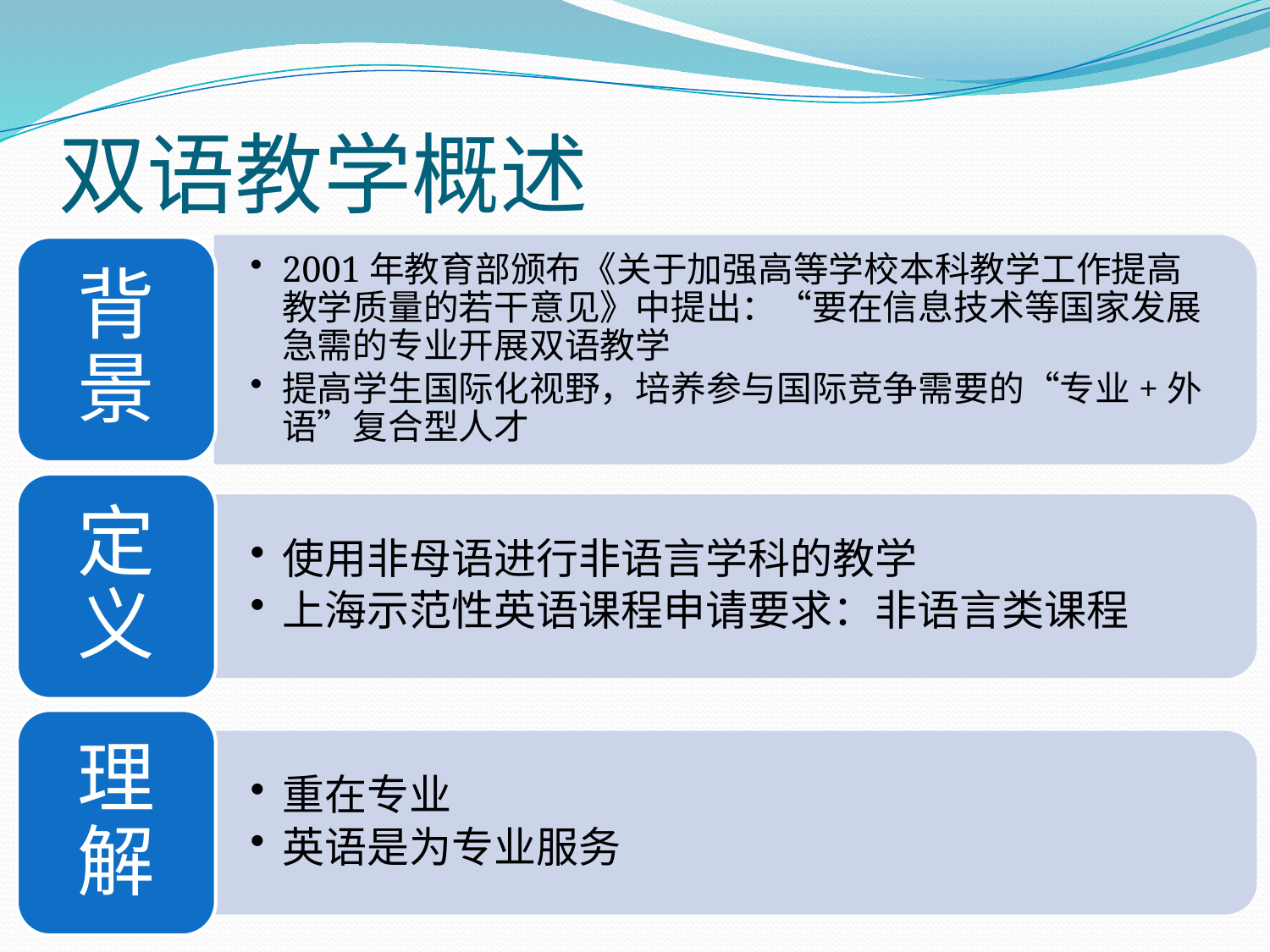

# 双语教学概述
2001年教育部颁布《关于加强高等学校本科教学工作提高教学质量的若干意见》中提出：“要在信息技术等国家发展急需的专业开展双语教学
提高学生国际化视野，培养参与国际竞争需要的“专业+外语”复合型人才
背景
定义
使用非母语进行非语言学科的教学
上海示范性英语课程申请要求：非语言类课程
理解
重在专业
英语是为专业服务